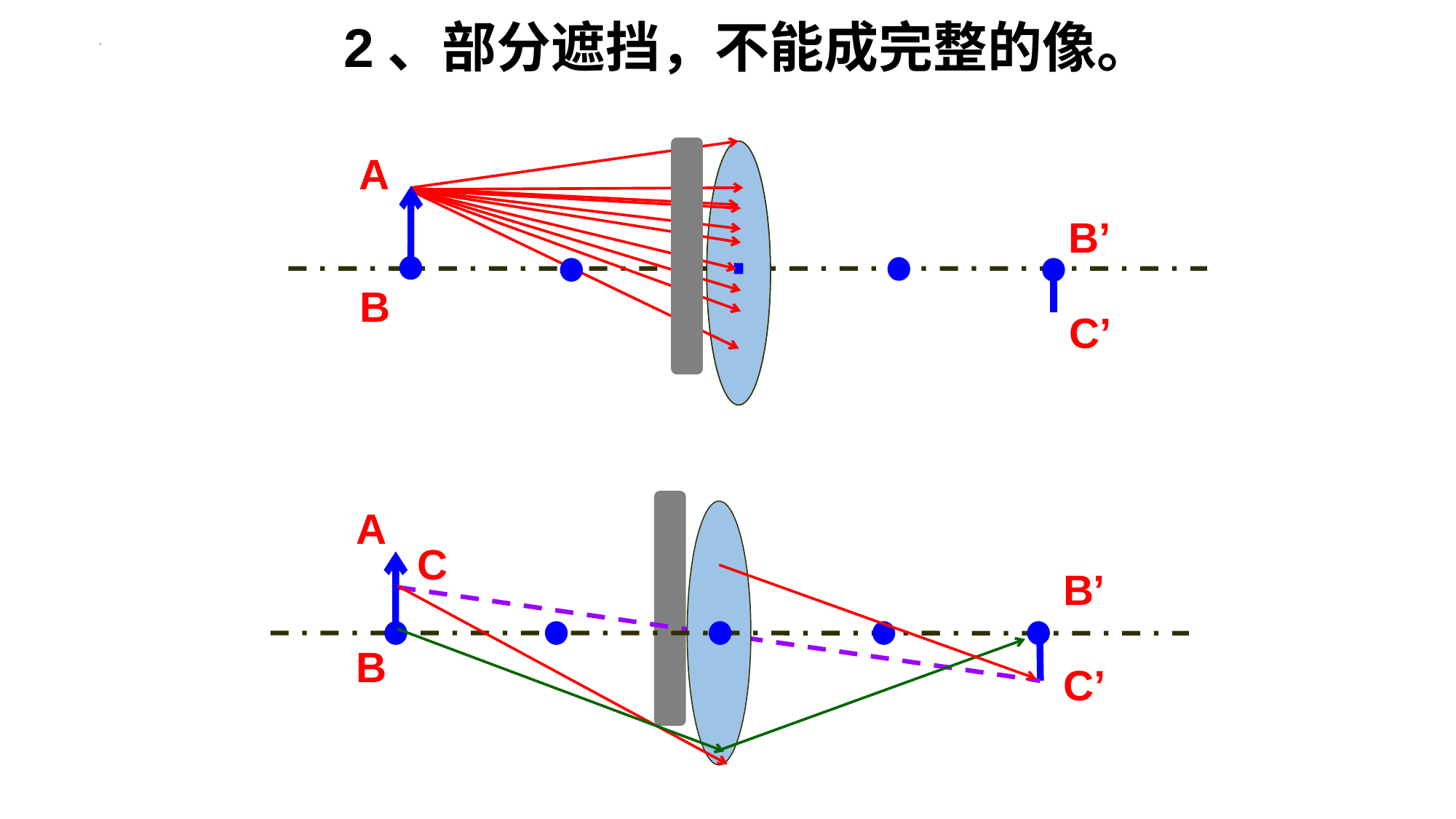

2、部分遮挡，不能成完整的像。

A
B’

B
C’

A

C
B’
B
C’